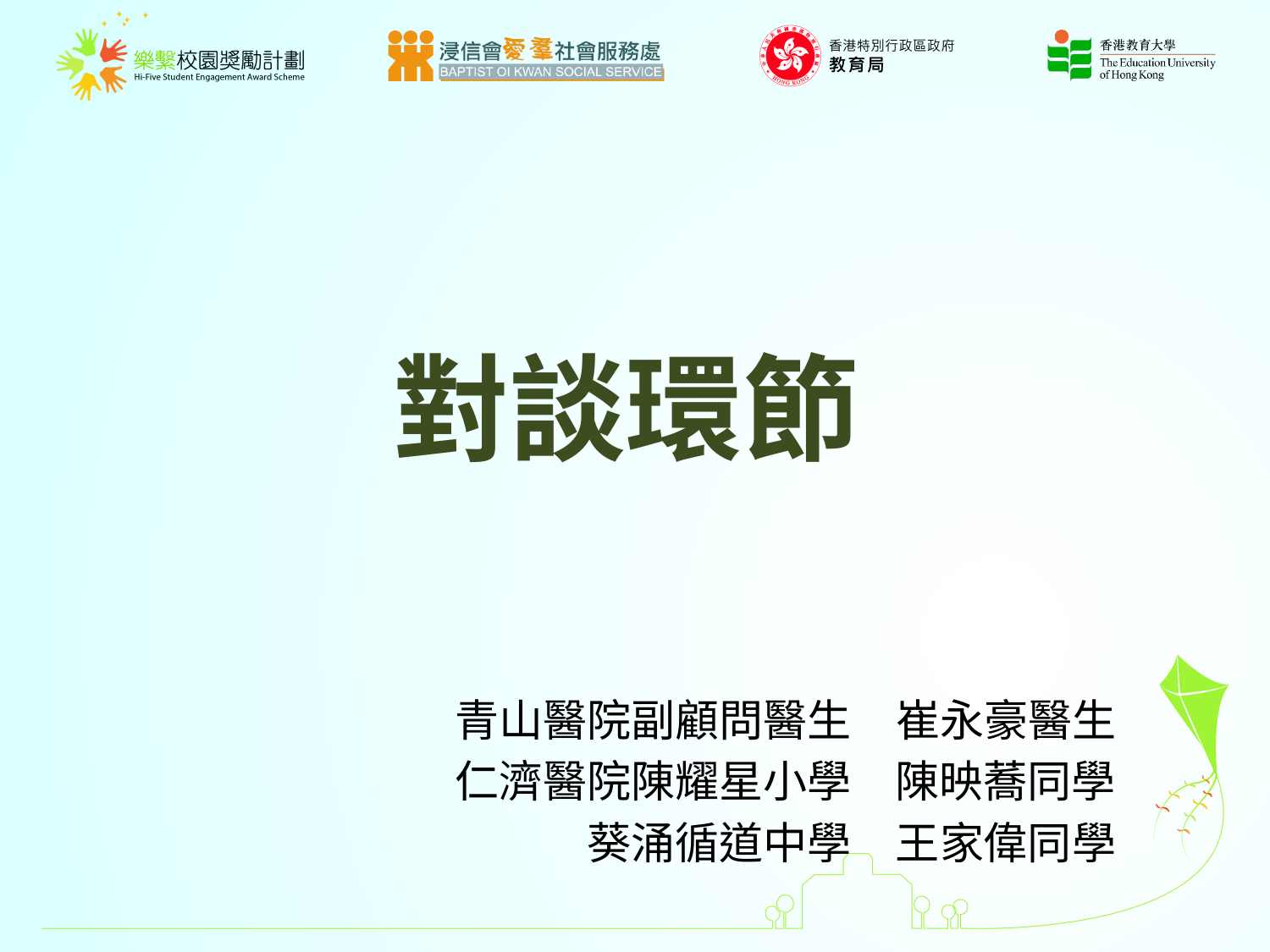

# 對談環節
青山醫院副顧問醫生　崔永豪醫生
仁濟醫院陳耀星小學　陳映蕎同學
　　　葵涌循道中學　王家偉同學